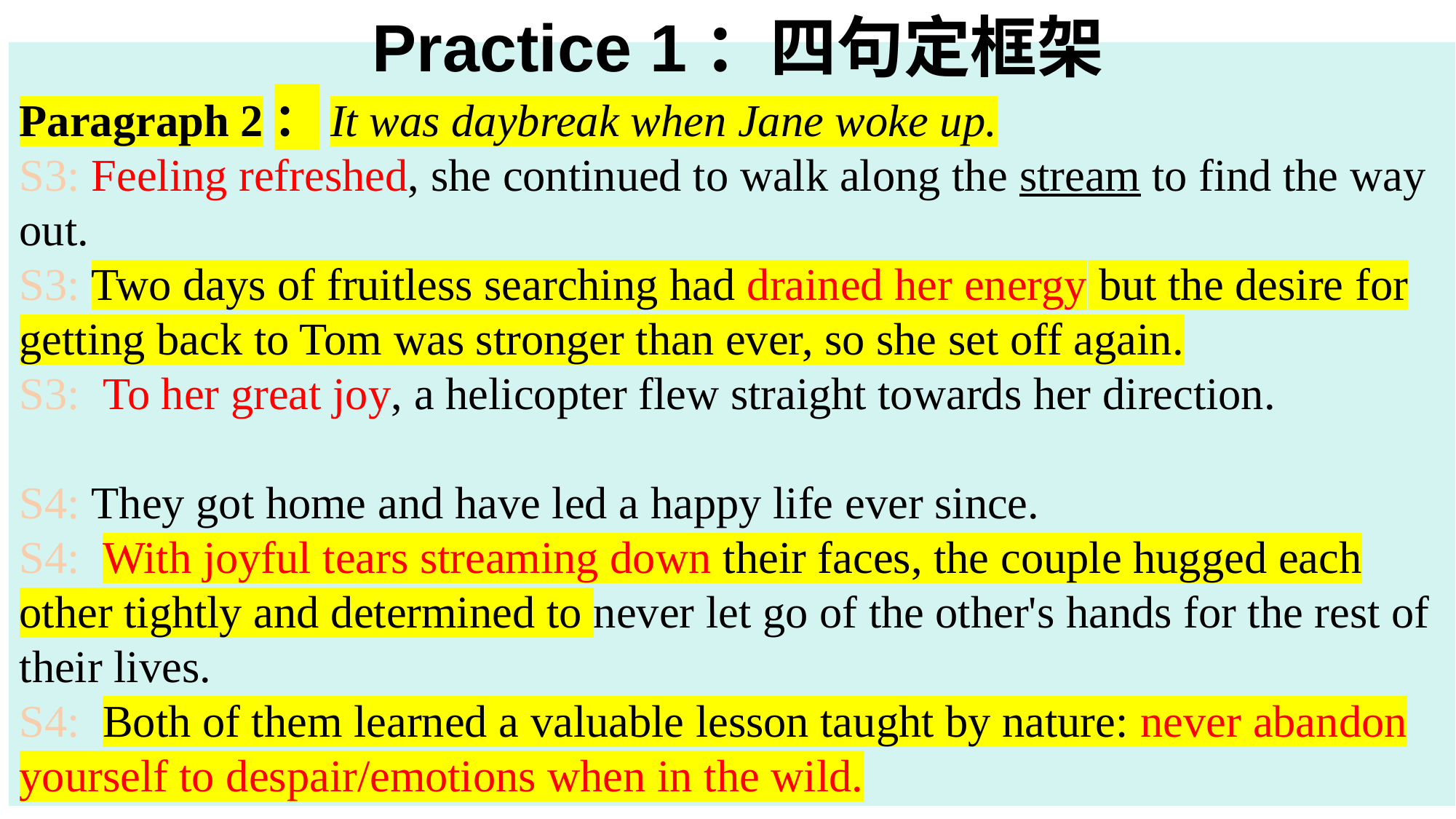

Practice 1：四句定框架

Paragraph 2：It was daybreak when Jane woke up.
S3: Feeling refreshed, she continued to walk along the stream to find the way out.
S3: Two days of fruitless searching had drained her energy but the desire for getting back to Tom was stronger than ever, so she set off again.
S3:  To her great joy, a helicopter flew straight towards her direction.

S4: They got home and have led a happy life ever since.
S4:  With joyful tears streaming down their faces, the couple hugged each other tightly and determined to never let go of the other's hands for the rest of their lives.
S4:  Both of them learned a valuable lesson taught by nature: never abandon yourself to despair/emotions when in the wild.